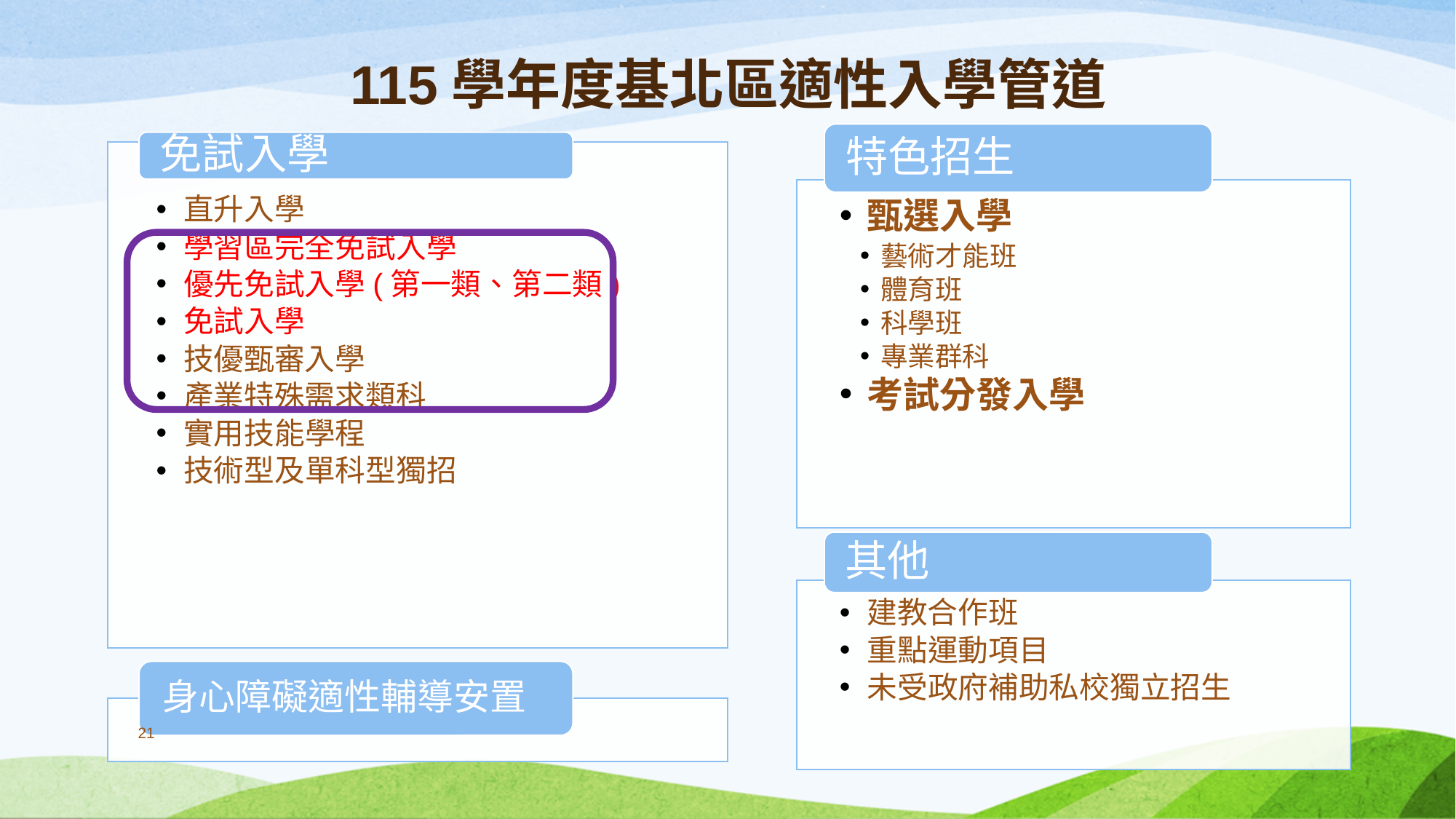

# 115學年度基北區適性入學管道
甄選入學
藝術才能班
體育班
科學班
專業群科
考試分發入學
特色招生
建教合作班
重點運動項目
未受政府補助私校獨立招生
其他
直升入學
學習區完全免試入學
優先免試入學(第一類、第二類)
免試入學
技優甄審入學
產業特殊需求類科
實用技能學程
技術型及單科型獨招
免試入學
身心障礙適性輔導安置

21